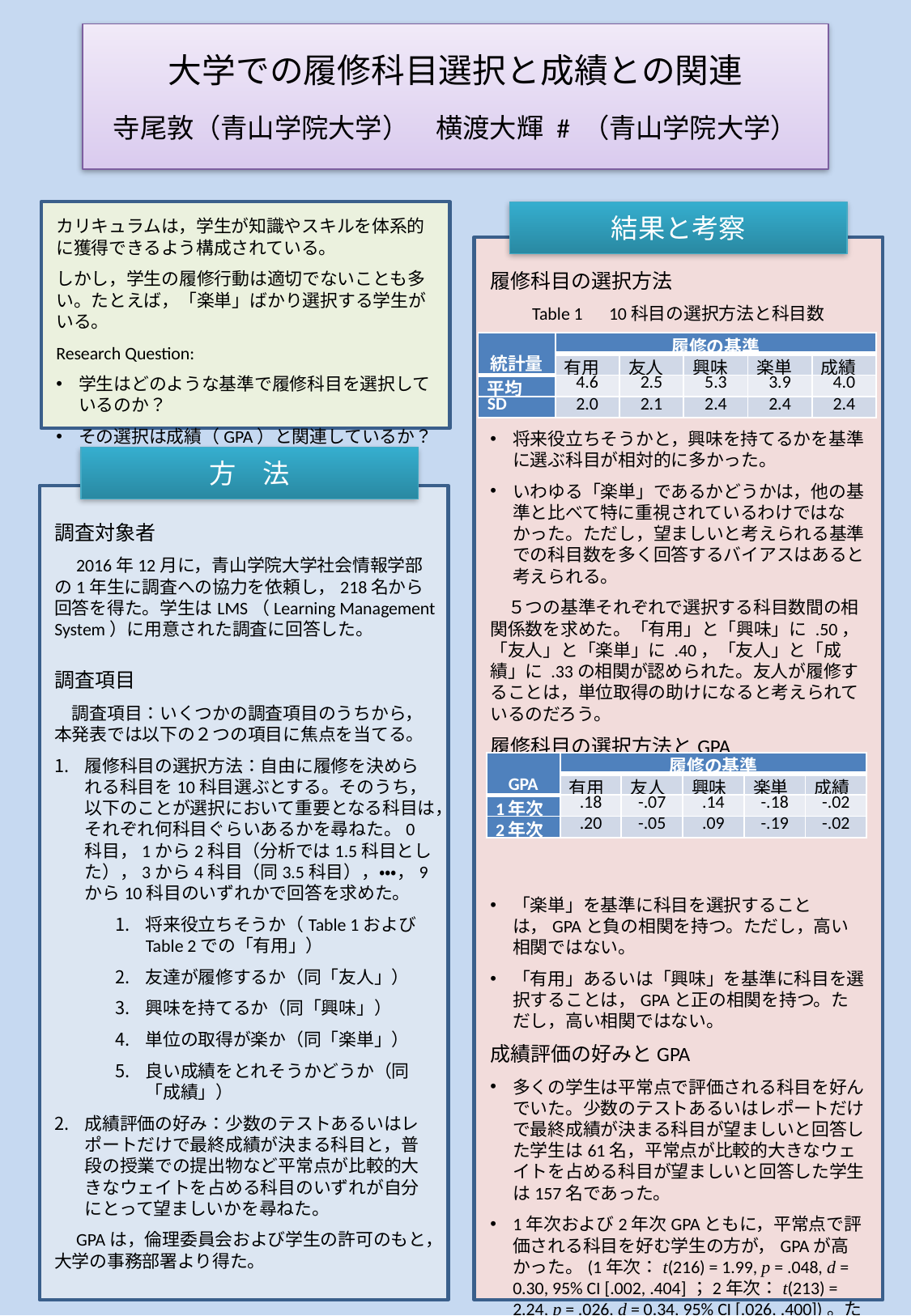

大学での履修科目選択と成績との関連

寺尾敦（青山学院大学）　横渡大輝 # （青山学院大学）

結果と考察
カリキュラムは，学生が知識やスキルを体系的に獲得できるよう構成されている。
しかし，学生の履修行動は適切でないことも多い。たとえば，「楽単」ばかり選択する学生がいる。
Research Question:
学生はどのような基準で履修科目を選択しているのか？
その選択は成績（GPA）と関連しているか？

履修科目の選択方法
Table 1　10科目の選択方法と科目数

将来役立ちそうかと，興味を持てるかを基準に選ぶ科目が相対的に多かった。
いわゆる「楽単」であるかどうかは，他の基準と比べて特に重視されているわけではなかった。ただし，望ましいと考えられる基準での科目数を多く回答するバイアスはあると考えられる。
　５つの基準それぞれで選択する科目数間の相関係数を求めた。「有用」と「興味」に .50，「友人」と「楽単」に .40，「友人」と「成績」に .33の相関が認められた。友人が履修することは，単位取得の助けになると考えられているのだろう。
履修科目の選択方法とGPA
Table 2　選択科目数とGPAとの相関係数

「楽単」を基準に科目を選択することは，GPAと負の相関を持つ。ただし，高い相関ではない。
「有用」あるいは「興味」を基準に科目を選択することは，GPAと正の相関を持つ。ただし，高い相関ではない。
成績評価の好みとGPA
多くの学生は平常点で評価される科目を好んでいた。少数のテストあるいはレポートだけで最終成績が決まる科目が望ましいと回答した学生は61名，平常点が比較的大きなウェイトを占める科目が望ましいと回答した学生は157名であった。
1年次および2年次GPAともに，平常点で評価される科目を好む学生の方が，GPAが高かった。(1年次：t(216) = 1.99, p = .048, d = 0.30, 95% CI [.002, .404]；2年次：t(213) = 2.24, p = .026, d = 0.34, 95% CI [.026, .400])。ただし，効果量は小さく，あまり意味のある差ではないだろう。
| 統計量 | 履修の基準 |  |  |  |  |
| --- | --- | --- | --- | --- | --- |
|  | 有用 | 友人 | 興味 | 楽単 | 成績 |
| 平均 | 4.6 | 2.5 | 5.3 | 3.9 | 4.0 |
| SD | 2.0 | 2.1 | 2.4 | 2.4 | 2.4 |
方　法

調査対象者
　2016年12月に，青山学院大学社会情報学部の1年生に調査への協力を依頼し，218名から回答を得た。学生はLMS（Learning Management System）に用意された調査に回答した。

調査項目
　調査項目：いくつかの調査項目のうちから，本発表では以下の２つの項目に焦点を当てる。
履修科目の選択方法：自由に履修を決められる科目を10科目選ぶとする。そのうち，以下のことが選択において重要となる科目は，それぞれ何科目ぐらいあるかを尋ねた。0科目，1から2科目（分析では1.5科目とした），3から4科目（同3.5科目），・・・，9から10科目のいずれかで回答を求めた。
将来役立ちそうか（Table 1およびTable 2での「有用」）
友達が履修するか（同「友人」）
興味を持てるか（同「興味」）
単位の取得が楽か（同「楽単」）
良い成績をとれそうかどうか（同「成績」）
成績評価の好み：少数のテストあるいはレポートだけで最終成績が決まる科目と，普段の授業での提出物など平常点が比較的大きなウェイトを占める科目のいずれが自分にとって望ましいかを尋ねた。
　GPAは，倫理委員会および学生の許可のもと，大学の事務部署より得た。

| GPA | 履修の基準 |  |  |  |  |
| --- | --- | --- | --- | --- | --- |
|  | 有用 | 友人 | 興味 | 楽単 | 成績 |
| 1年次 | .18 | -.07 | .14 | -.18 | -.02 |
| 2年次 | .20 | -.05 | .09 | -.19 | -.02 |